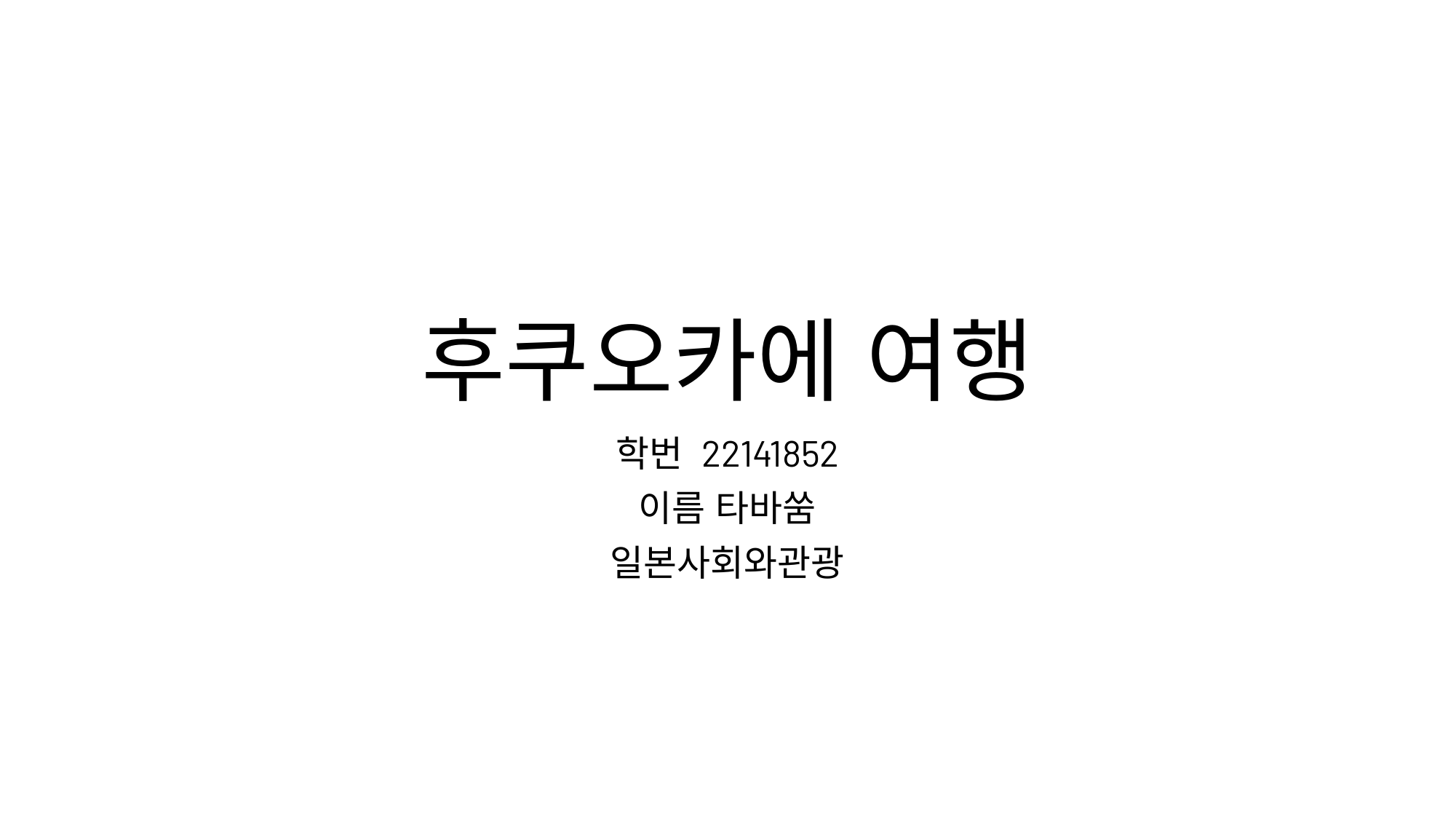

# 후쿠오카에 여행
학번 22141852
이름 타바쑴
일본사회와관광